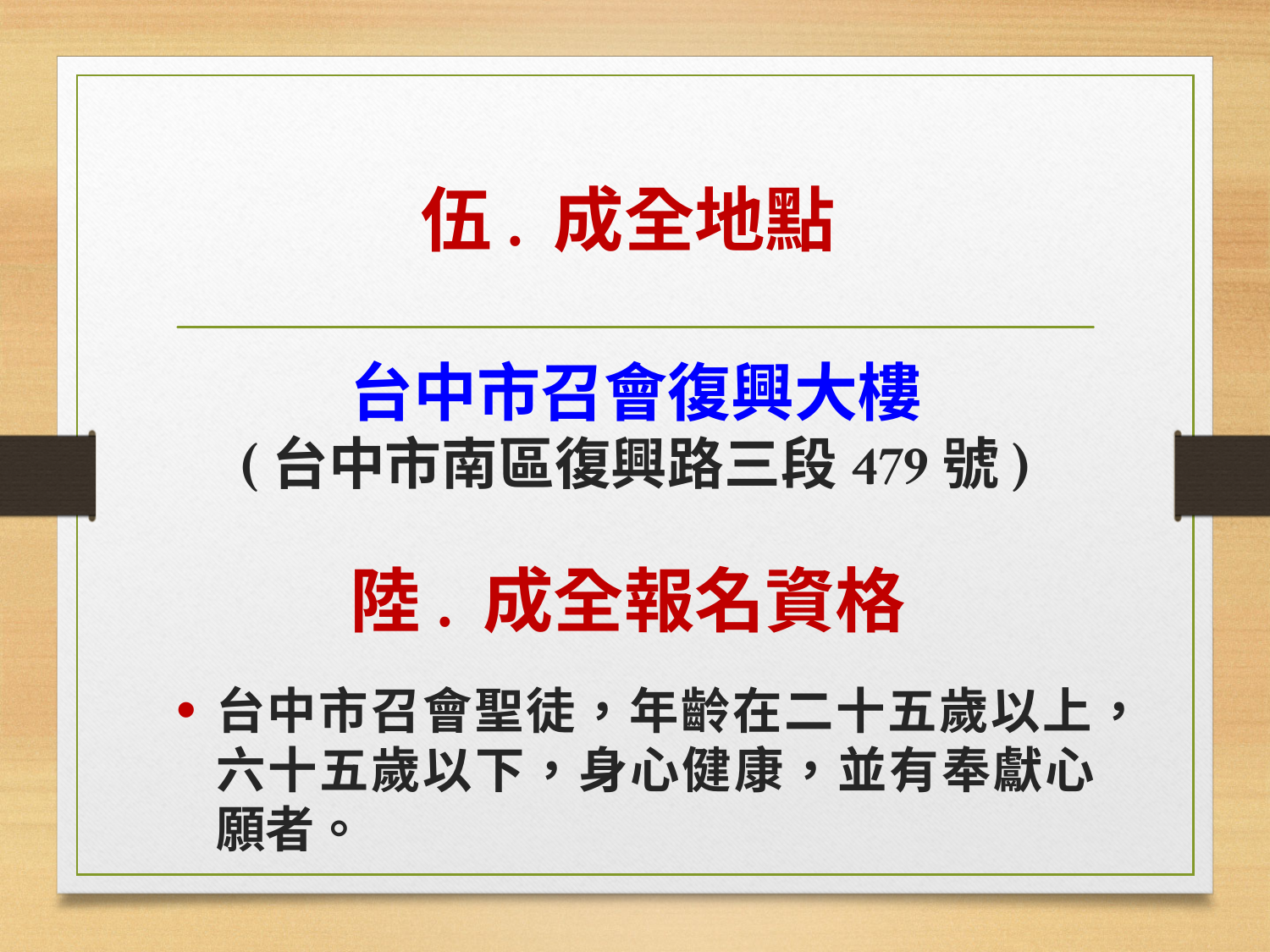

# 伍. 成全地點
台中市召會復興大樓
(台中市南區復興路三段479號)
陸. 成全報名資格
台中市召會聖徒，年齡在二十五歲以上，六十五歲以下，身心健康，並有奉獻心願者。